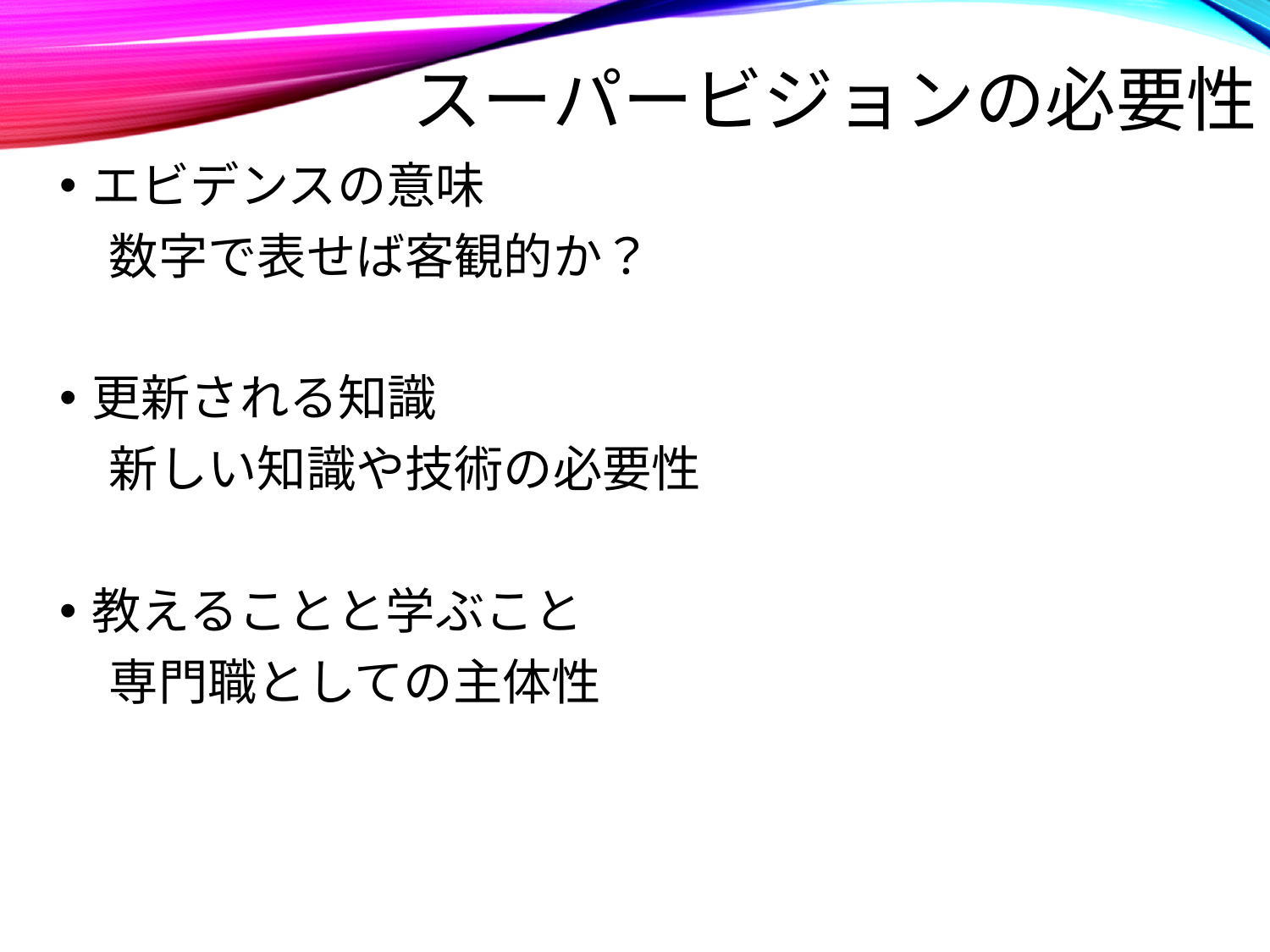

# スーパービジョンの必要性
エビデンスの意味
　数字で表せば客観的か？

更新される知識
　新しい知識や技術の必要性

教えることと学ぶこと
　専門職としての主体性